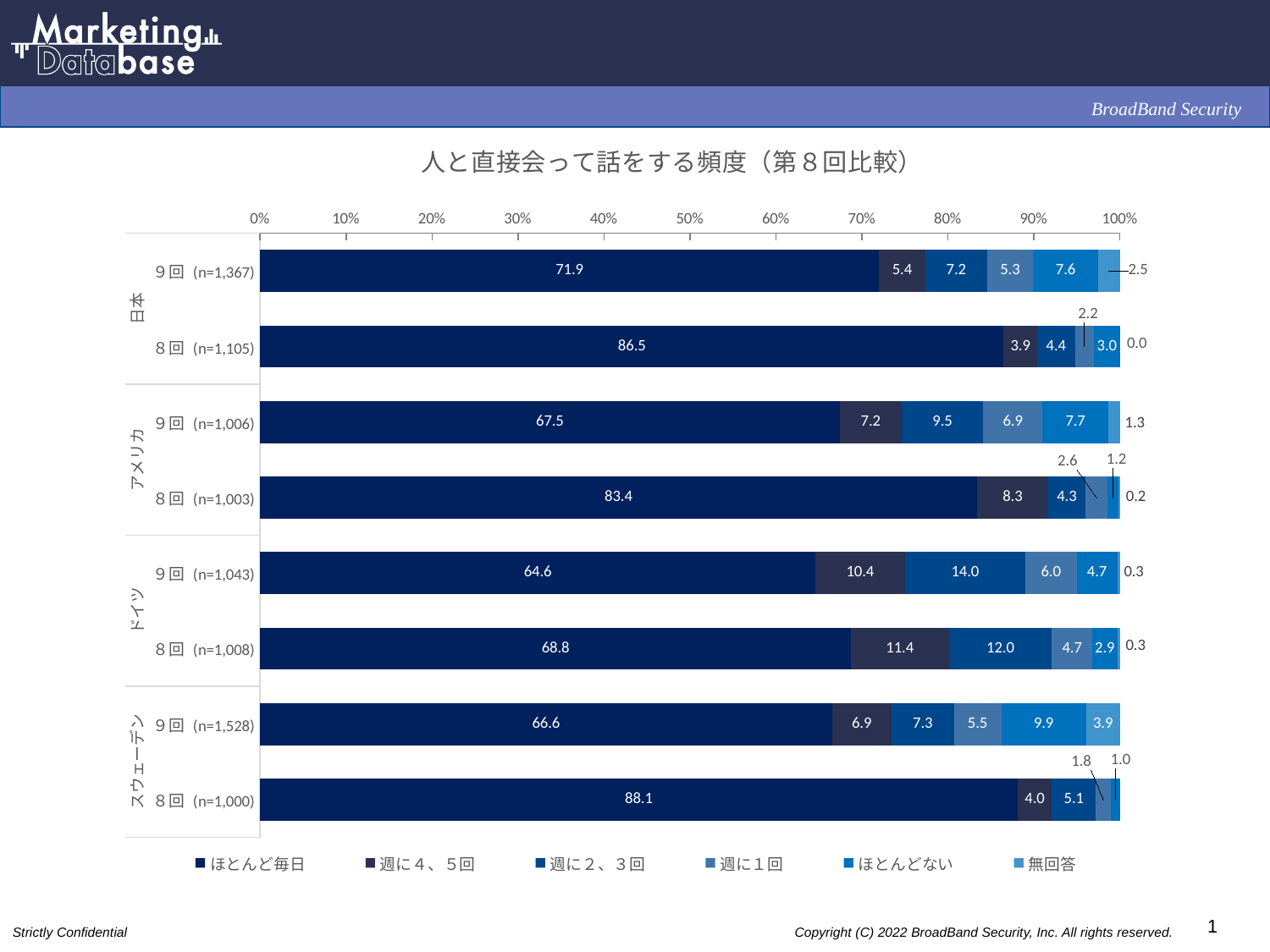

### Chart: 人と直接会って話をする頻度（第８回比較）

| Category | ほとんど毎日 | 週に４、５回 | 週に２、３回 | 週に１回 | ほとんどない | 無回答 |
|---|---|---|---|---|---|---|
| ９回 (n=1,367) | 71.9 | 5.4 | 7.2 | 5.3 | 7.6 | 2.5 |
| ８回 (n=1,105) | 86.5 | 3.9 | 4.4 | 2.2 | 3.0 | 0.0 |
| ９回 (n=1,006) | 67.5 | 7.2 | 9.5 | 6.9 | 7.7 | 1.3 |
| ８回 (n=1,003) | 83.4 | 8.3 | 4.3 | 2.6 | 1.2 | 0.2 |
| ９回 (n=1,043) | 64.6 | 10.4 | 14.0 | 6.0 | 4.7 | 0.3 |
| ８回 (n=1,008) | 68.8 | 11.4 | 12.0 | 4.7 | 2.9 | 0.3 |
| ９回 (n=1,528) | 66.6 | 6.9 | 7.3 | 5.5 | 9.9 | 3.9 |
| ８回 (n=1,000) | 88.1 | 4.0 | 5.1 | 1.8 | 1.0 | 0.0 |